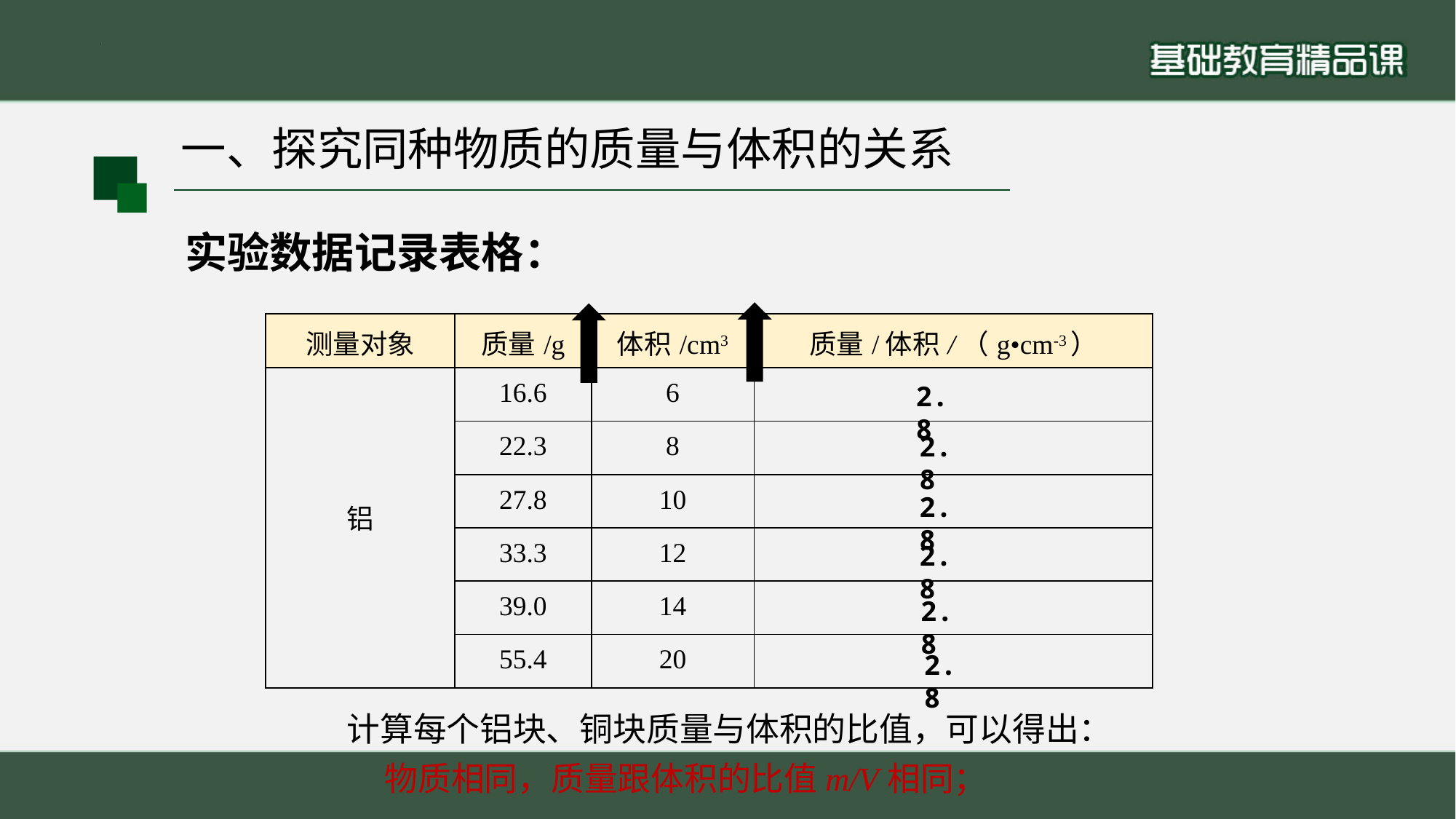

一、探究同种物质的质量与体积的关系

实验数据记录表格：

| 测量对象 | 质量/g | 体积/cm3 | 质量/体积/（g•cm-3） |
| --- | --- | --- | --- |
| 铝 | 16.6 | 6 |  |
| --- | --- | --- | --- |
|  | 22.3 | 8 |  |
|  | 27.8 | 10 |  |
|  | 33.3 | 12 |  |
|  | 39.0 | 14 |  |
|  | 55.4 | 20 |  |
2.8
2.8
2.8
2.8
2.8
2.8
计算每个铝块、铜块质量与体积的比值，可以得出：
    物质相同，质量跟体积的比值m/V相同；